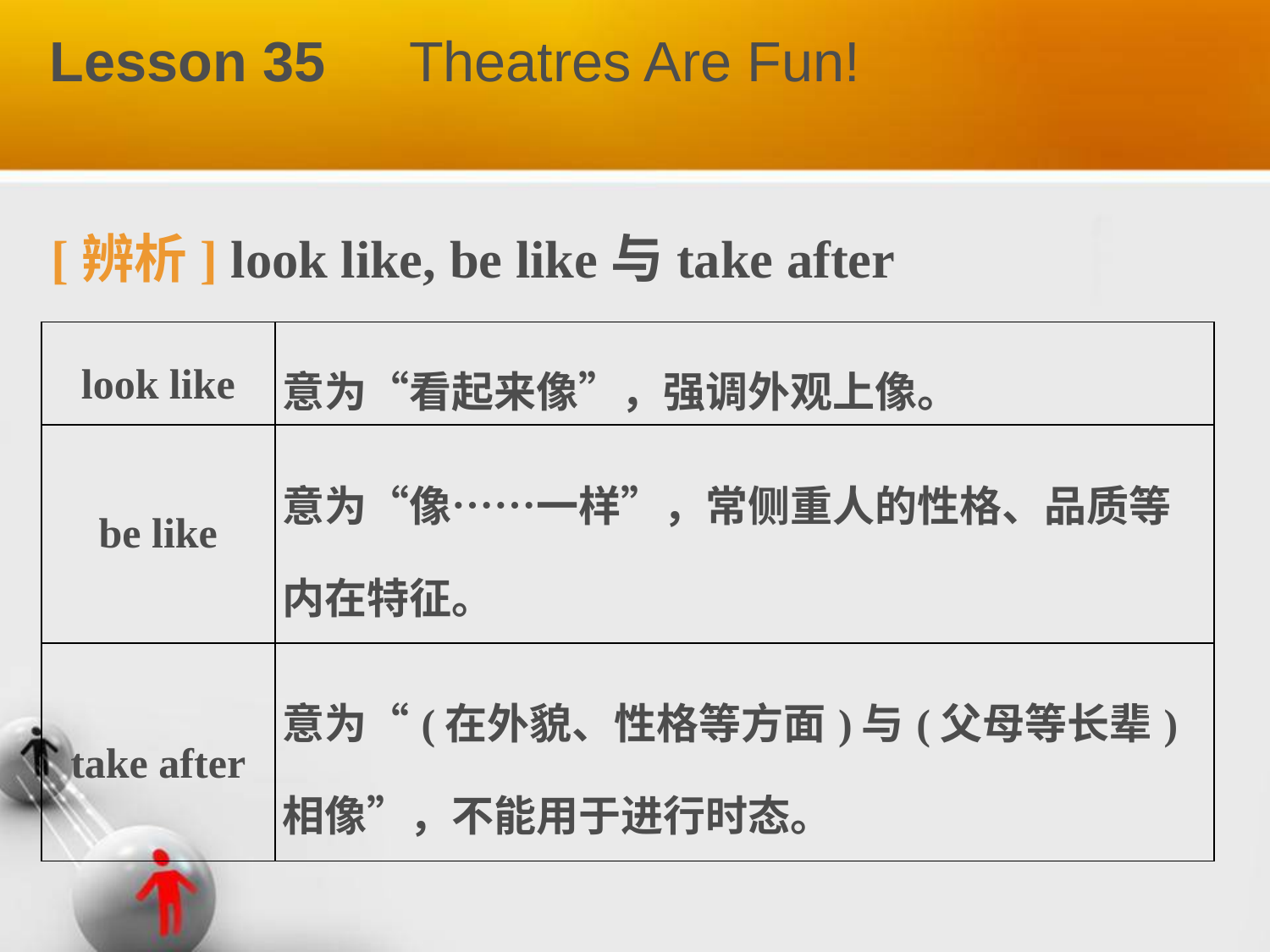

Lesson 35　Theatres Are Fun!
[辨析] look like, be like与take after
| look like | 意为“看起来像”，强调外观上像。 |
| --- | --- |
| be like | 意为“像……一样”，常侧重人的性格、品质等内在特征。 |
| take after | 意为“(在外貌、性格等方面)与(父母等长辈)相像”，不能用于进行时态。 |